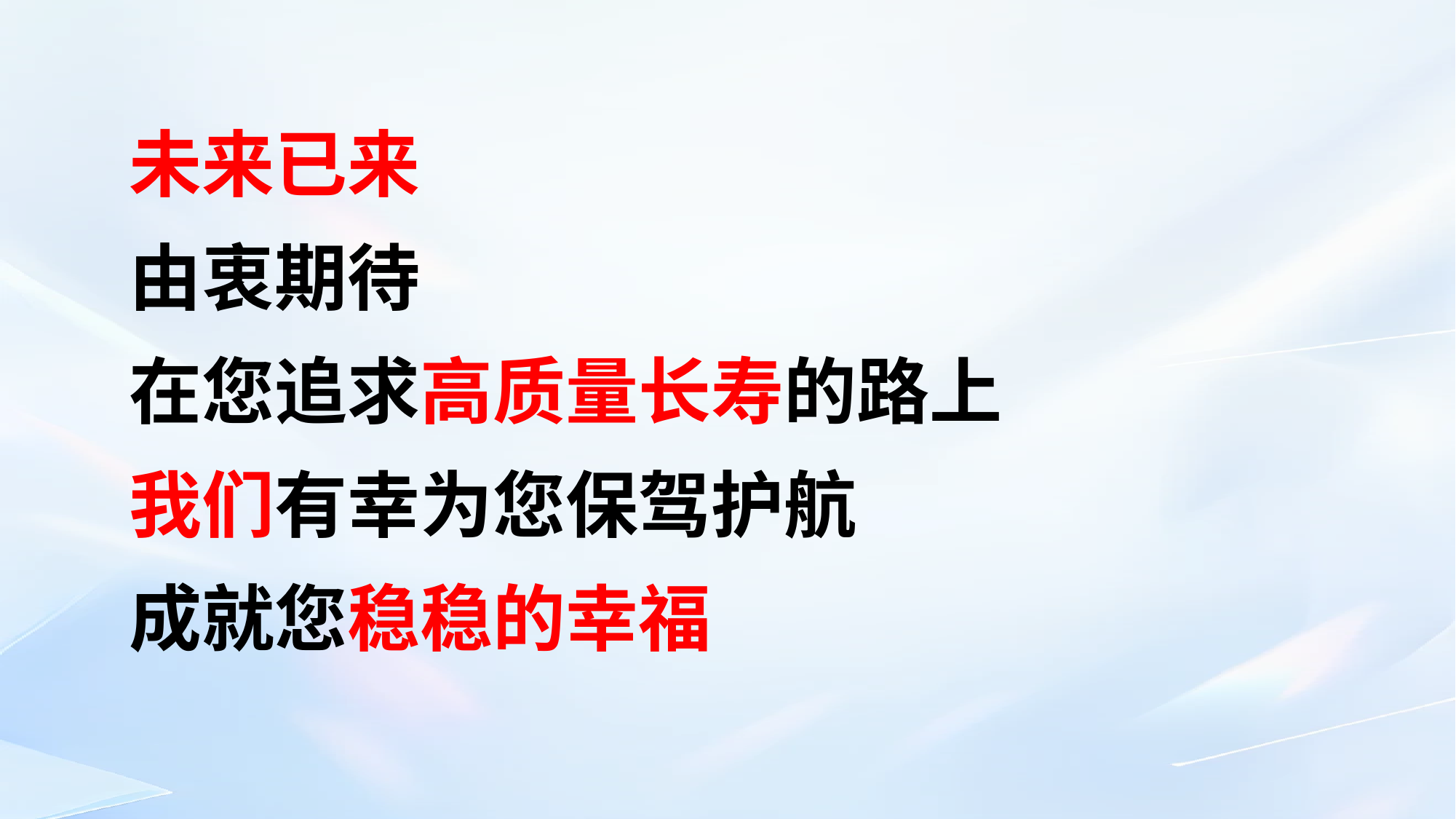

未来已来
由衷期待
在您追求高质量长寿的路上
我们有幸为您保驾护航
成就您稳稳的幸福